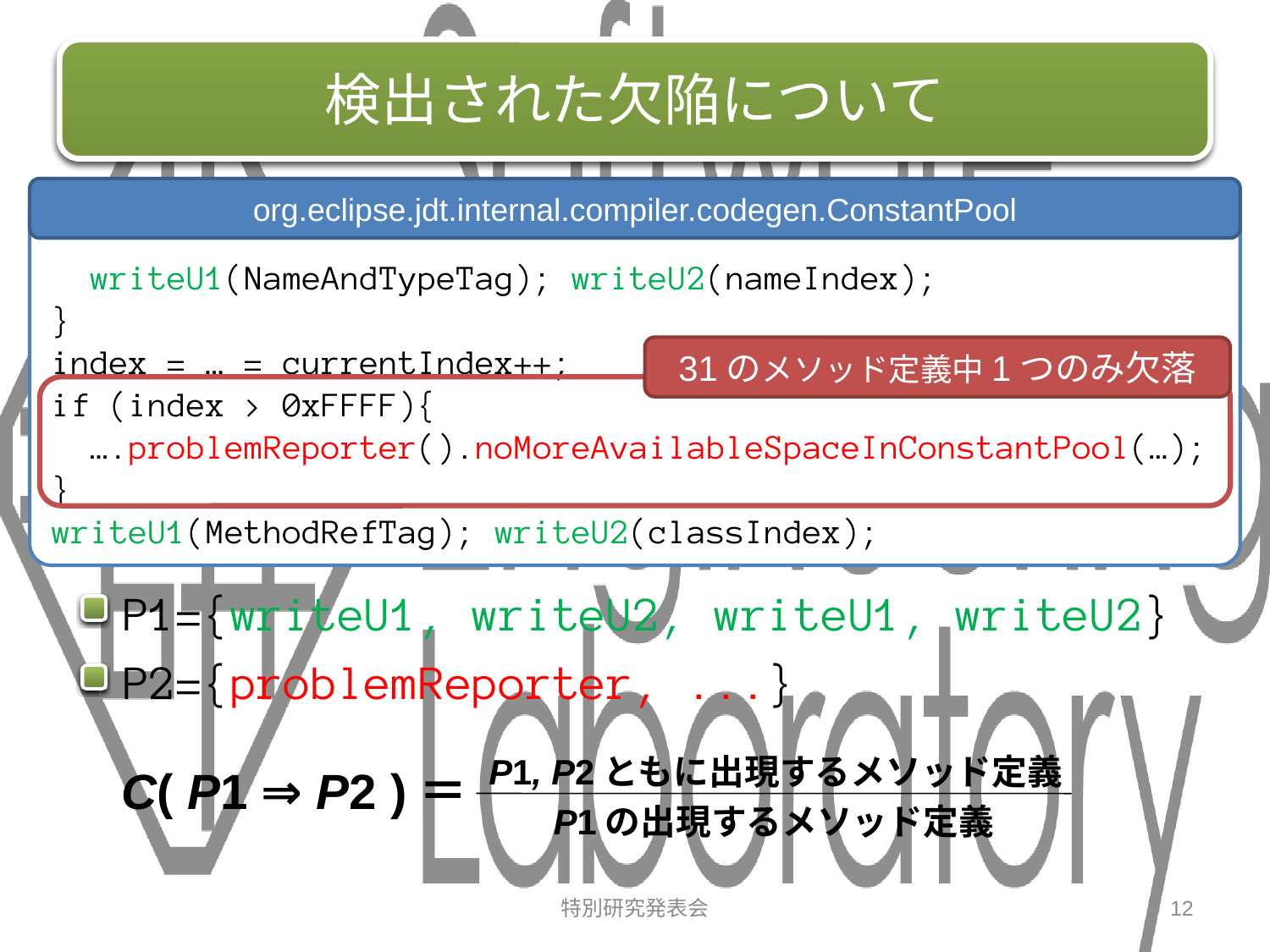

# 検出された欠陥について
org.eclipse.jdt.internal.compiler.codegen.ConstantPool

  writeU1(NameAndTypeTag); writeU2(nameIndex);
}
index = … = currentIndex++;
if (index > 0xFFFF){
  ….problemReporter().noMoreAvailableSpaceInConstantPool(…);
}
writeU1(MethodRefTag); writeU2(classIndex);
31のメソッド定義中1つのみ欠落

P1={writeU1, writeU2, writeU1, writeU2}
P2={problemReporter, ...}
P1, P2ともに出現するメソッド定義
C( P1 ⇒ P2 )＝
P1の出現するメソッド定義
特別研究発表会
12